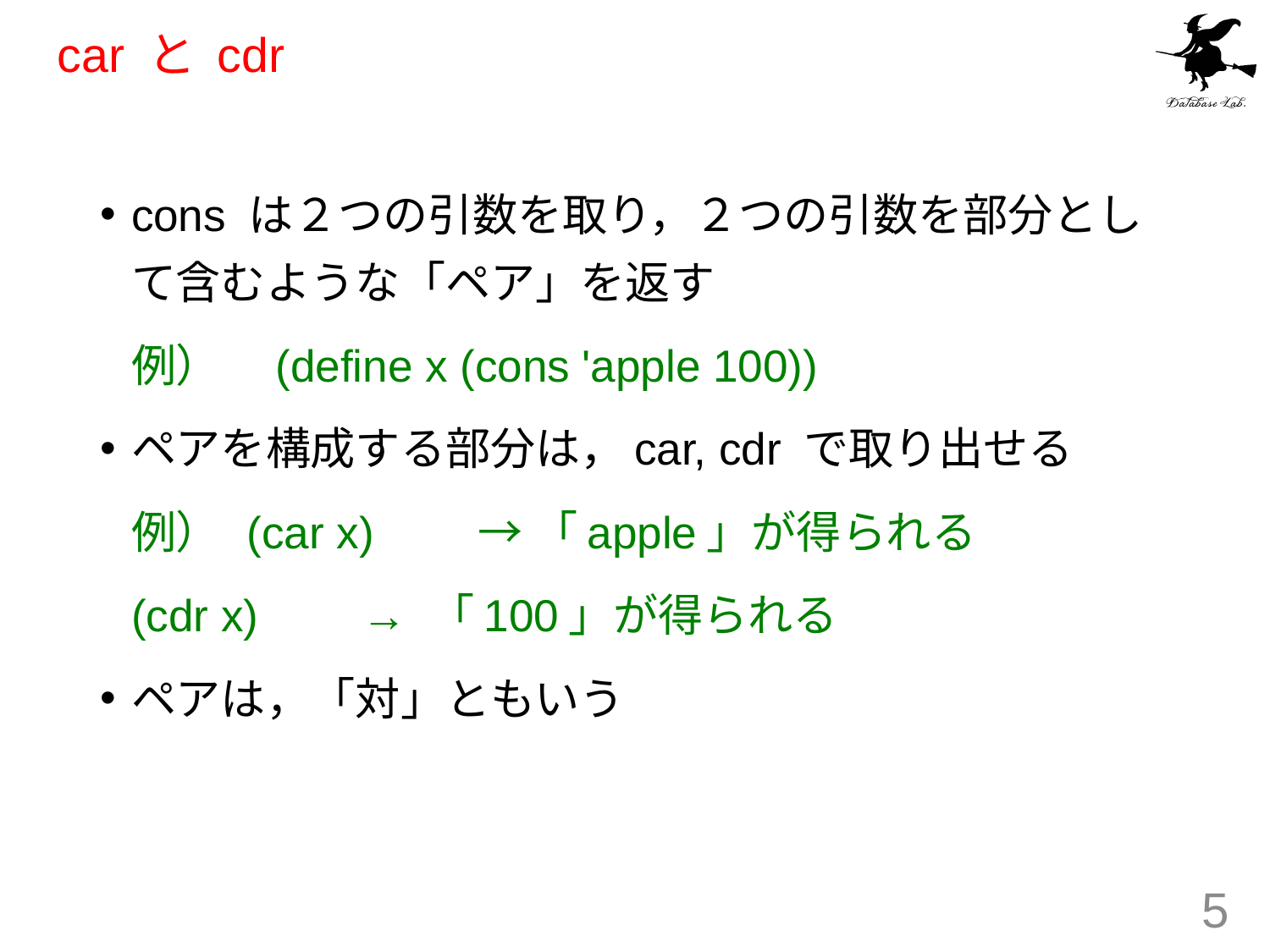

# car と cdr
cons は２つの引数を取り，２つの引数を部分として含むような「ペア」を返す
		例）　(define x (cons 'apple 100))
ペアを構成する部分は，car, cdr で取り出せる
		例） 	(car x)　　	→ 「apple」が得られる
			(cdr x) 	→ 「100」が得られる
ペアは，「対」ともいう
5